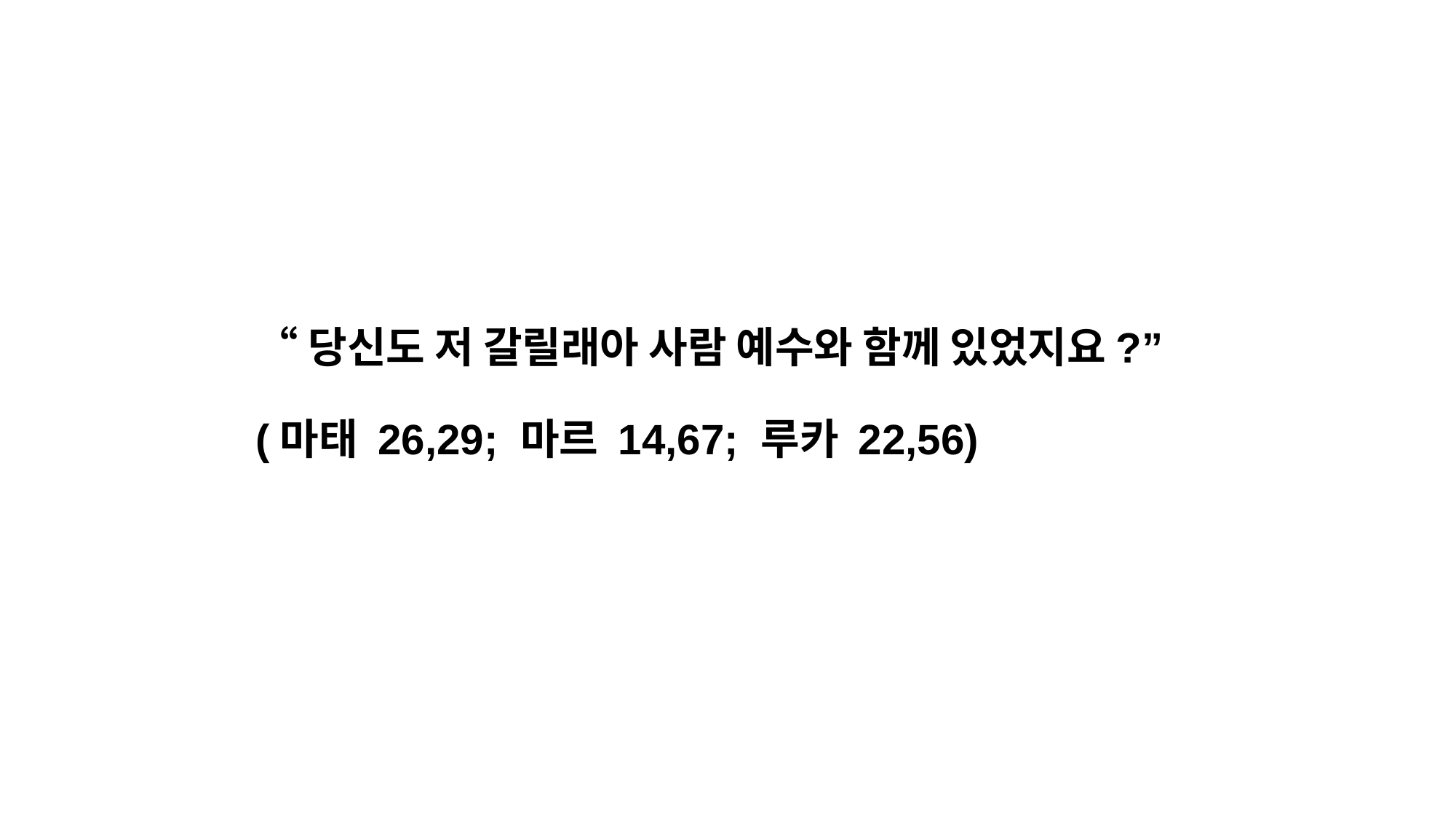

“당신도 저 갈릴래아 사람 예수와 함께 있었지요?”
(마태 26,29; 마르 14,67; 루카 22,56)